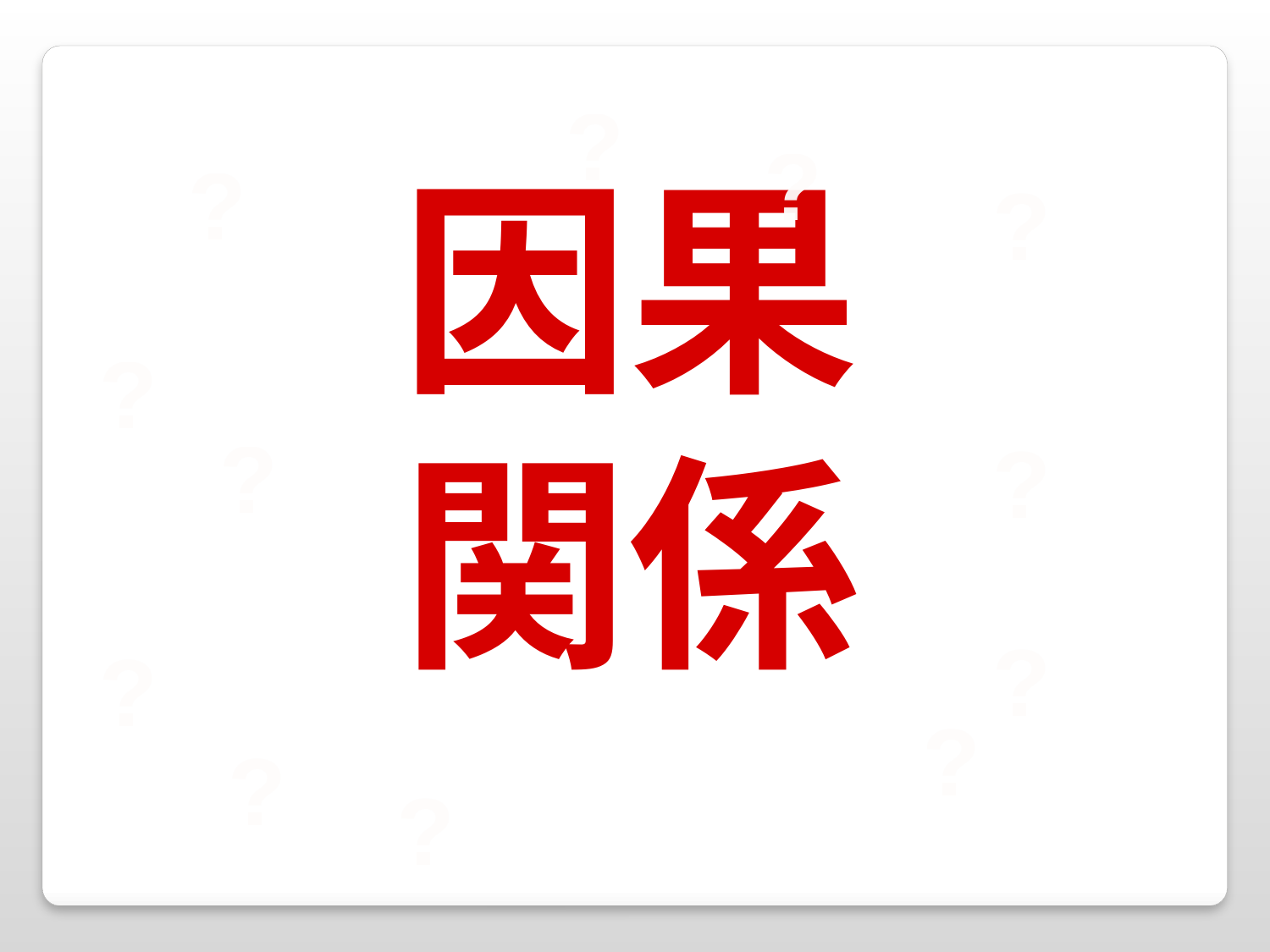

?
?
?
因果関係
?
?
?
?
?
?
?
?
?